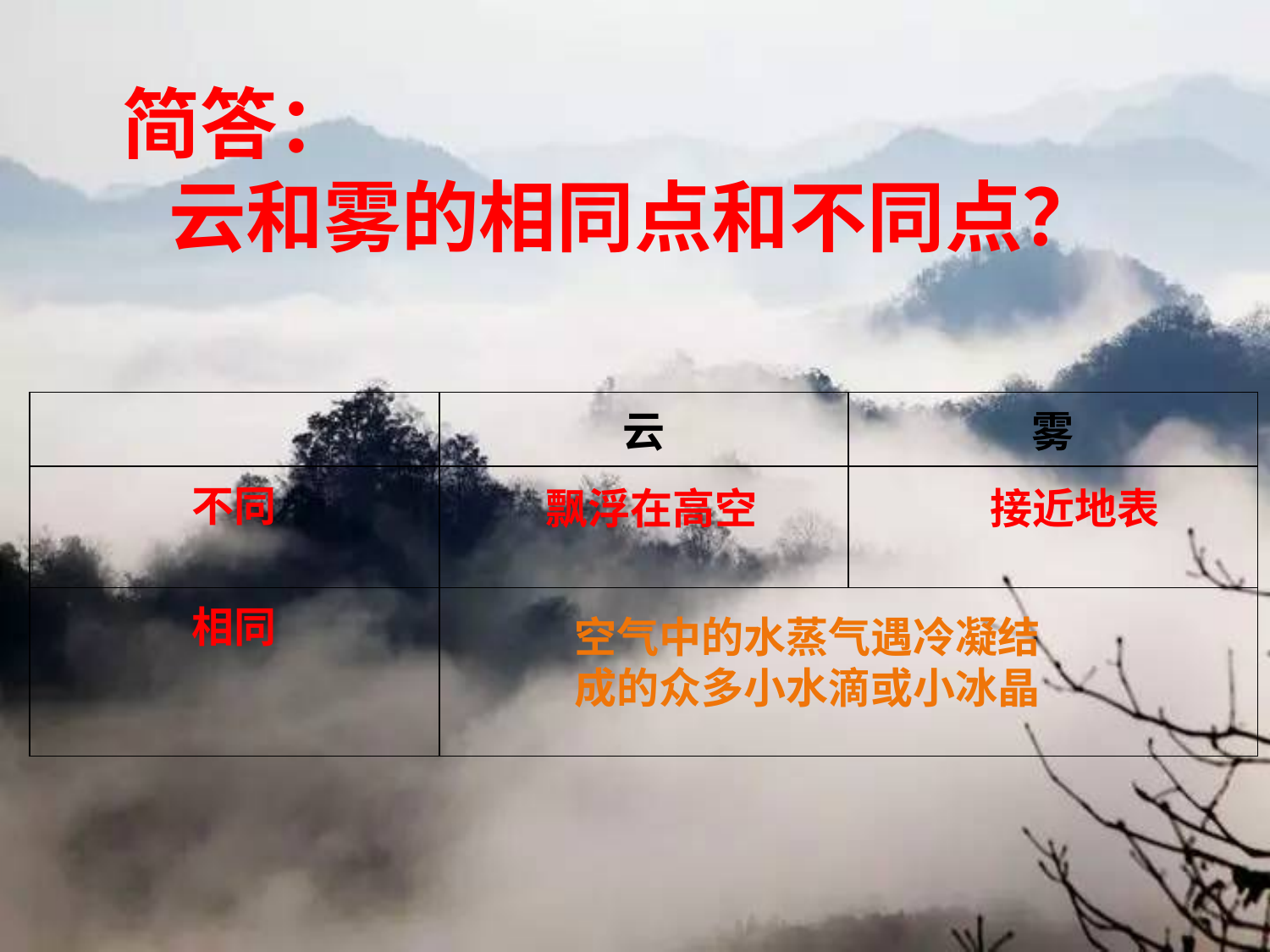

# 简答： 云和雾的相同点和不同点？

|  | 云 | 雾 |
| --- | --- | --- |
| 不同 |  |  |
| 相同 |  |  |
飘浮在高空
接近地表
空气中的水蒸气遇冷凝结成的众多小水滴或小冰晶